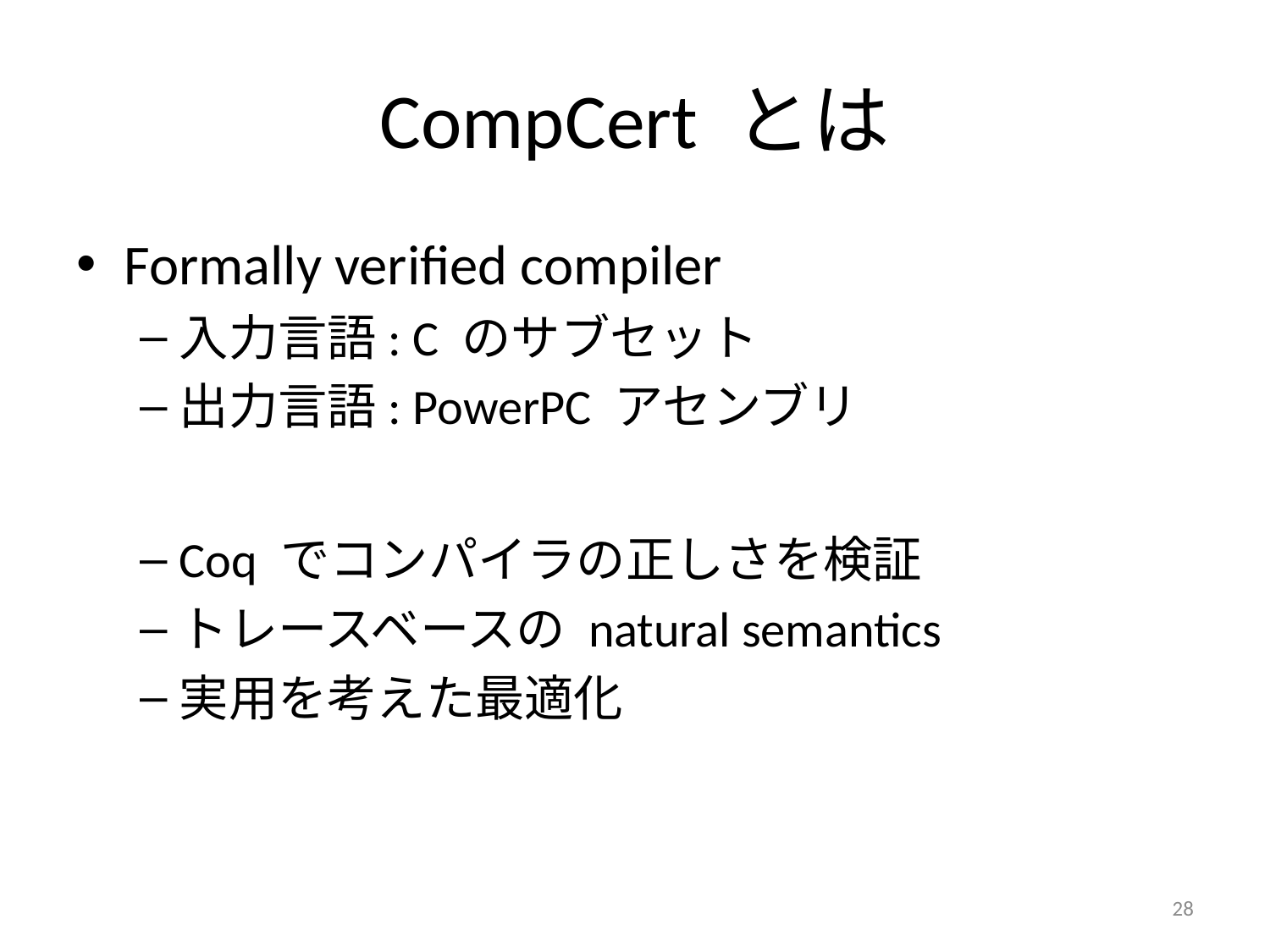

# CompCert とは
Formally verified compiler
入力言語: C のサブセット
出力言語: PowerPC アセンブリ

Coq でコンパイラの正しさを検証
トレースベースの natural semantics
実用を考えた最適化
28